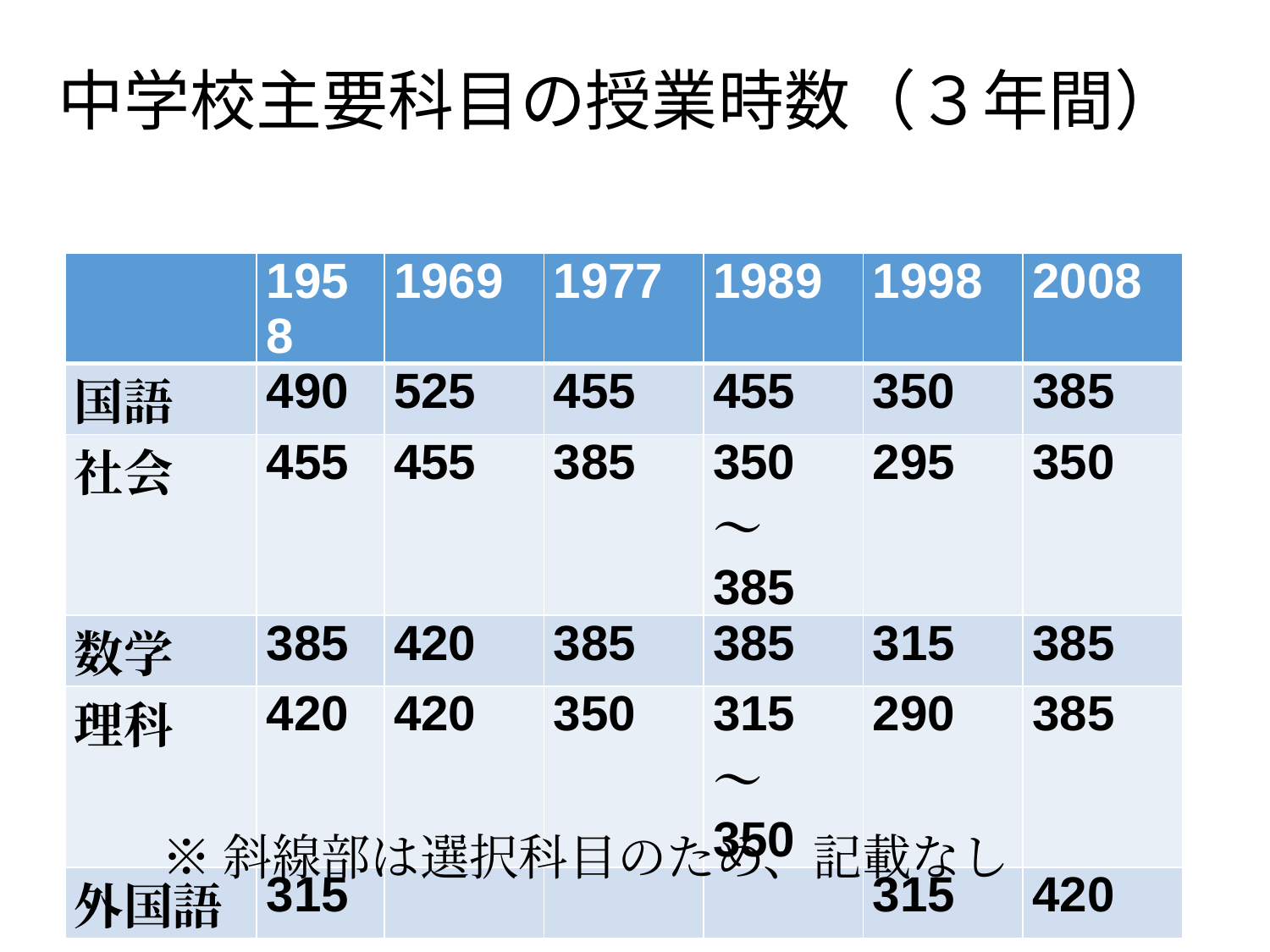

# 中学校主要科目の授業時数（３年間）
|  | 1958 | 1969 | 1977 | 1989 | 1998 | 2008 |
| --- | --- | --- | --- | --- | --- | --- |
| 国語 | 490 | 525 | 455 | 455 | 350 | 385 |
| 社会 | 455 | 455 | 385 | 350 〜385 | 295 | 350 |
| 数学 | 385 | 420 | 385 | 385 | 315 | 385 |
| 理科 | 420 | 420 | 350 | 315 〜350 | 290 | 385 |
| 外国語 | 315 |  |  |  | 315 | 420 |
※斜線部は選択科目のため、記載なし